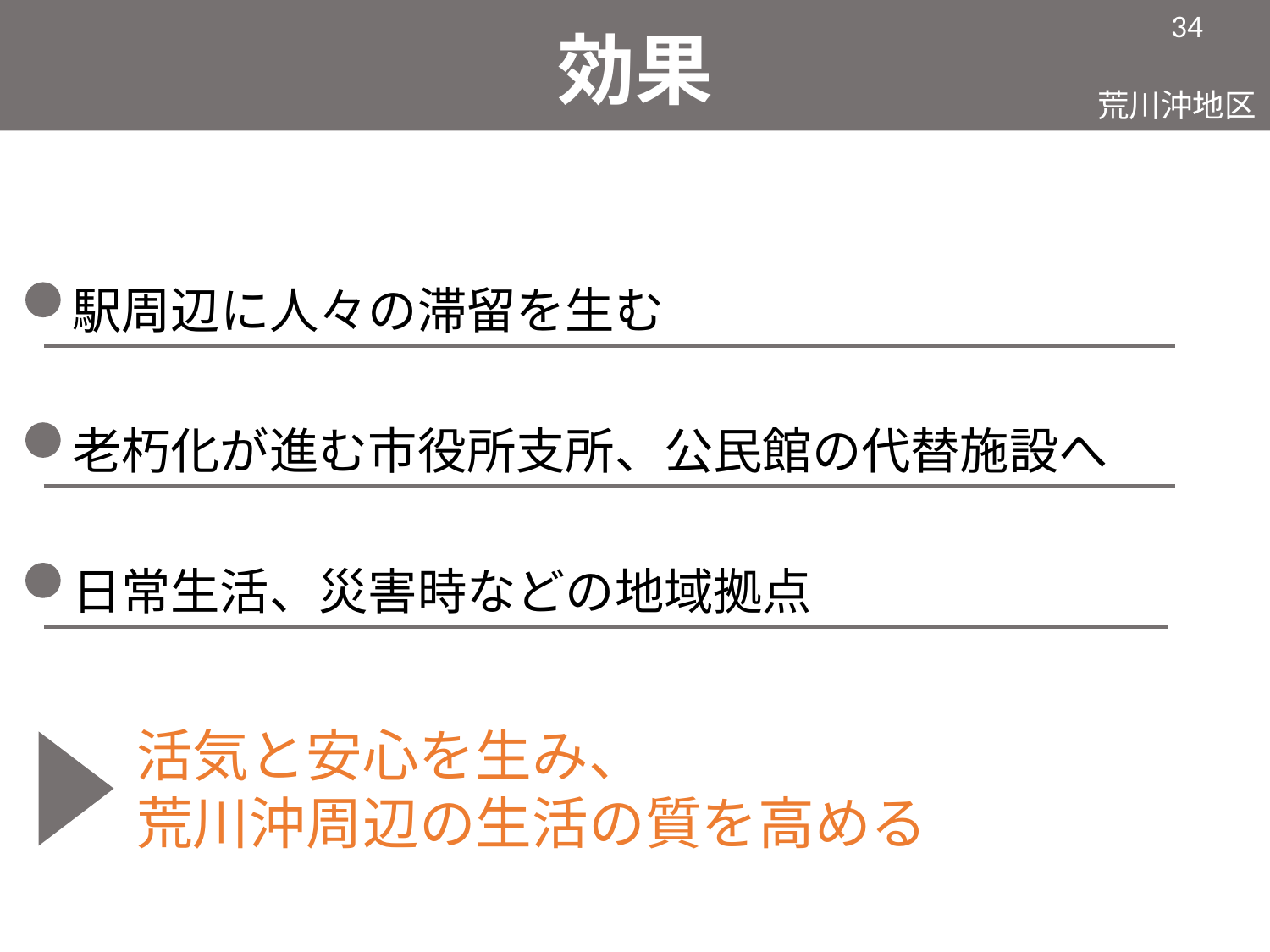

効果
駅周辺に人々の滞留を生む

老朽化が進む市役所支所、公民館の代替施設へ

日常生活、災害時などの地域拠点

活気と安心を生み、
荒川沖周辺の生活の質を高める